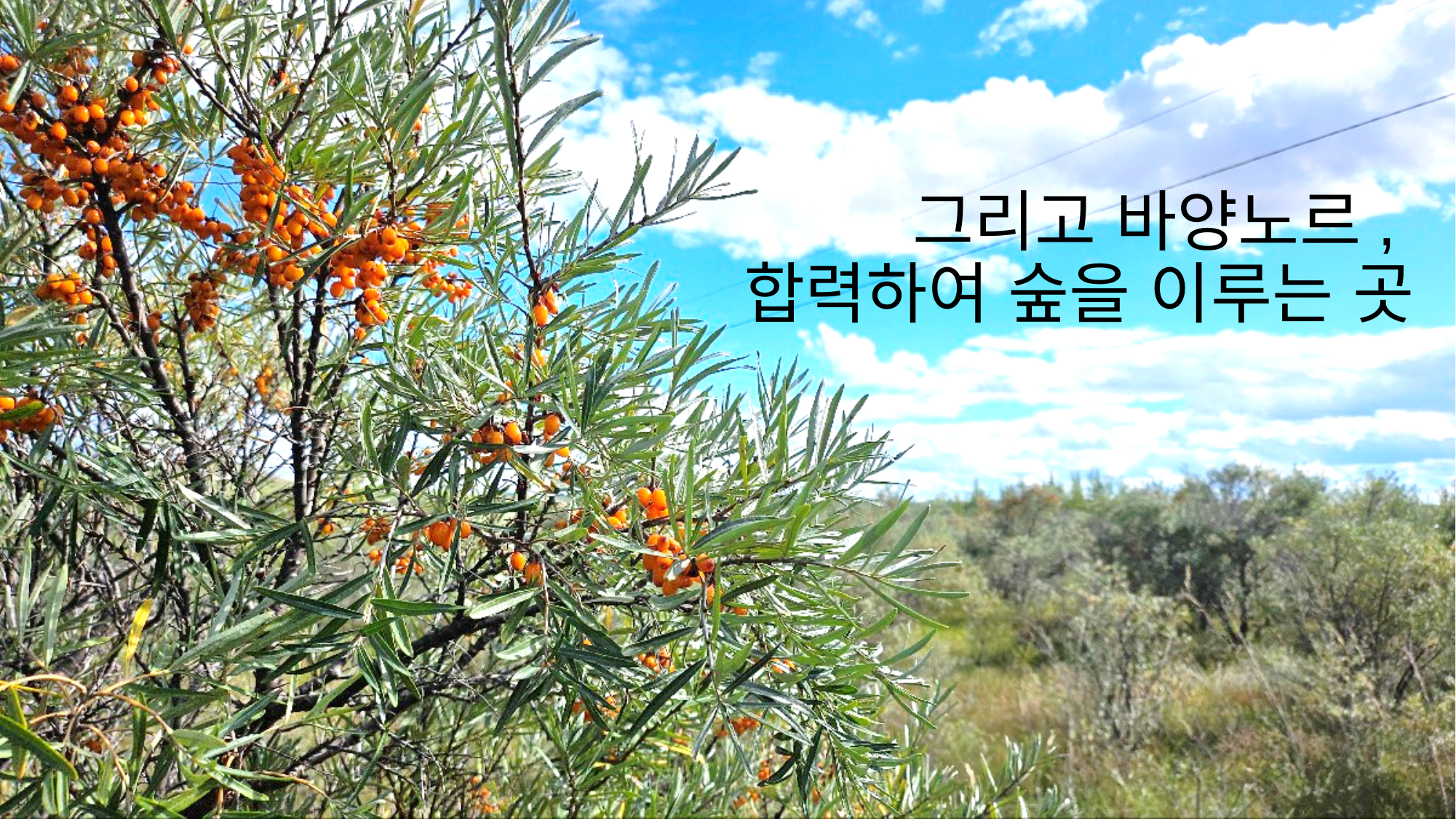

# 그리고 바양노르, 합력하여 숲을 이루는 곳